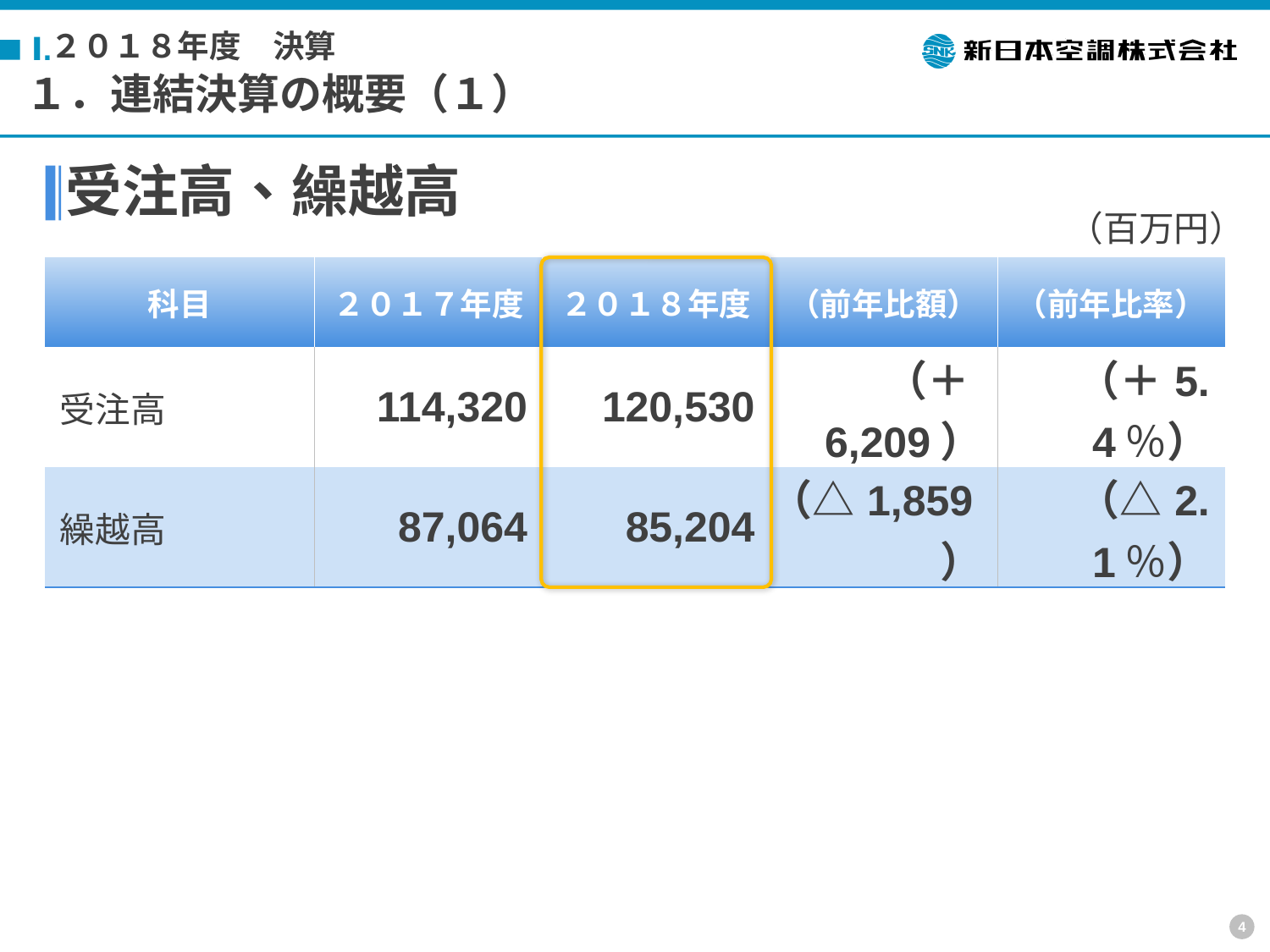

２０１８年度　決算
Ⅰ.
１．連結決算の概要（１）
受注高、繰越高

（百万円）

| 科目 | ２０１７年度 | ２０１８年度 | （前年比額） | （前年比率） |
| --- | --- | --- | --- | --- |
| 受注高 | 114,320 | 120,530 | （＋6,209） | （＋5.4％） |
| 繰越高 | 87,064 | 85,204 | （△1,859） | （△2.1％） |